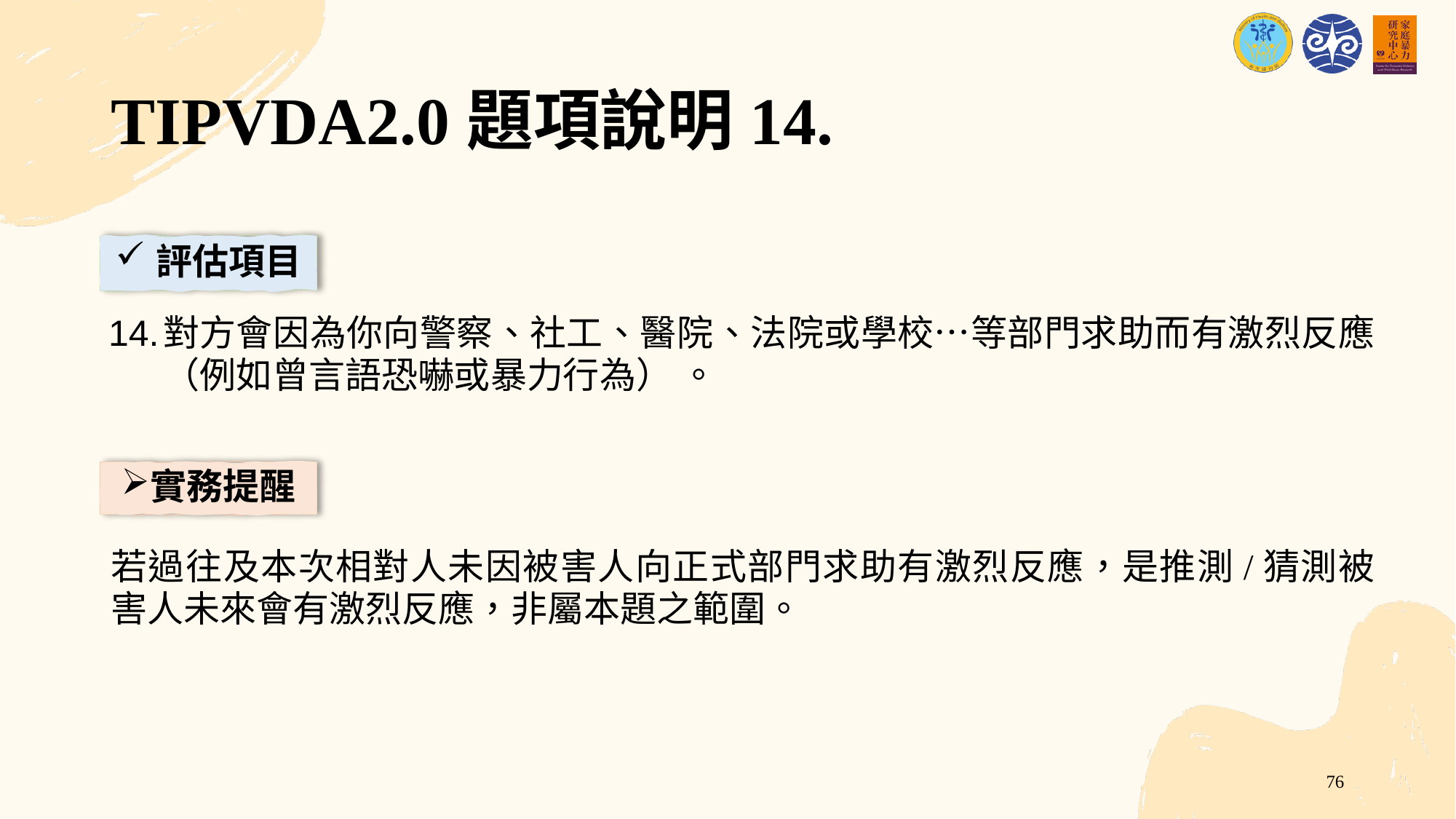

# TIPVDA2.0題項說明14.
評估項目
對方會因為你向警察、社工、醫院、法院或學校…等部門求助而有激烈反應（例如曾言語恐嚇或暴力行為） 。
實務提醒
若過往及本次相對人未因被害人向正式部門求助有激烈反應，是推測/猜測被害人未來會有激烈反應，非屬本題之範圍。
76